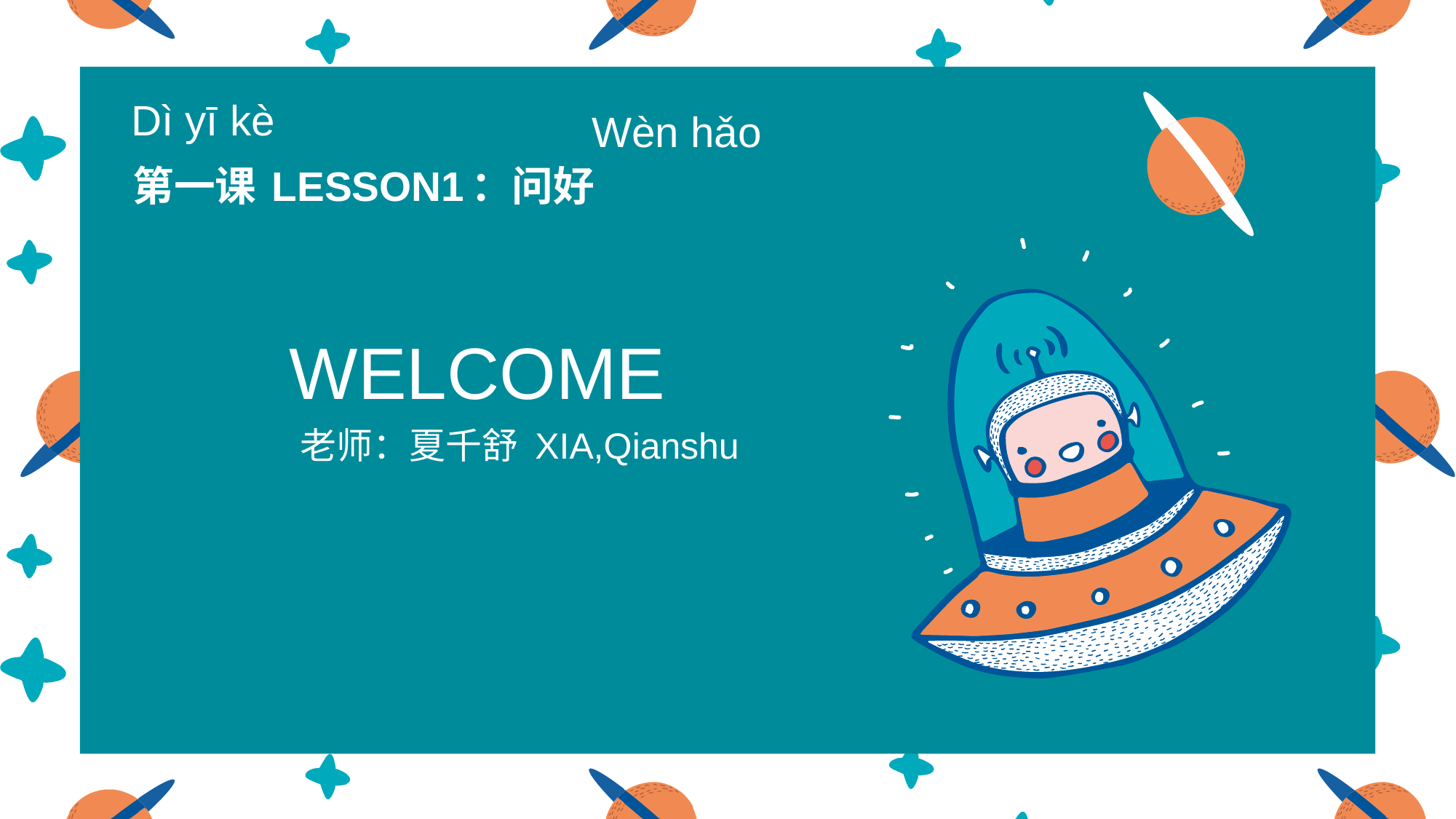

Dì yī kè
Wèn hǎo
# 第一课 LESSON1：问好
WELCOME
老师：夏千舒 XIA,Qianshu